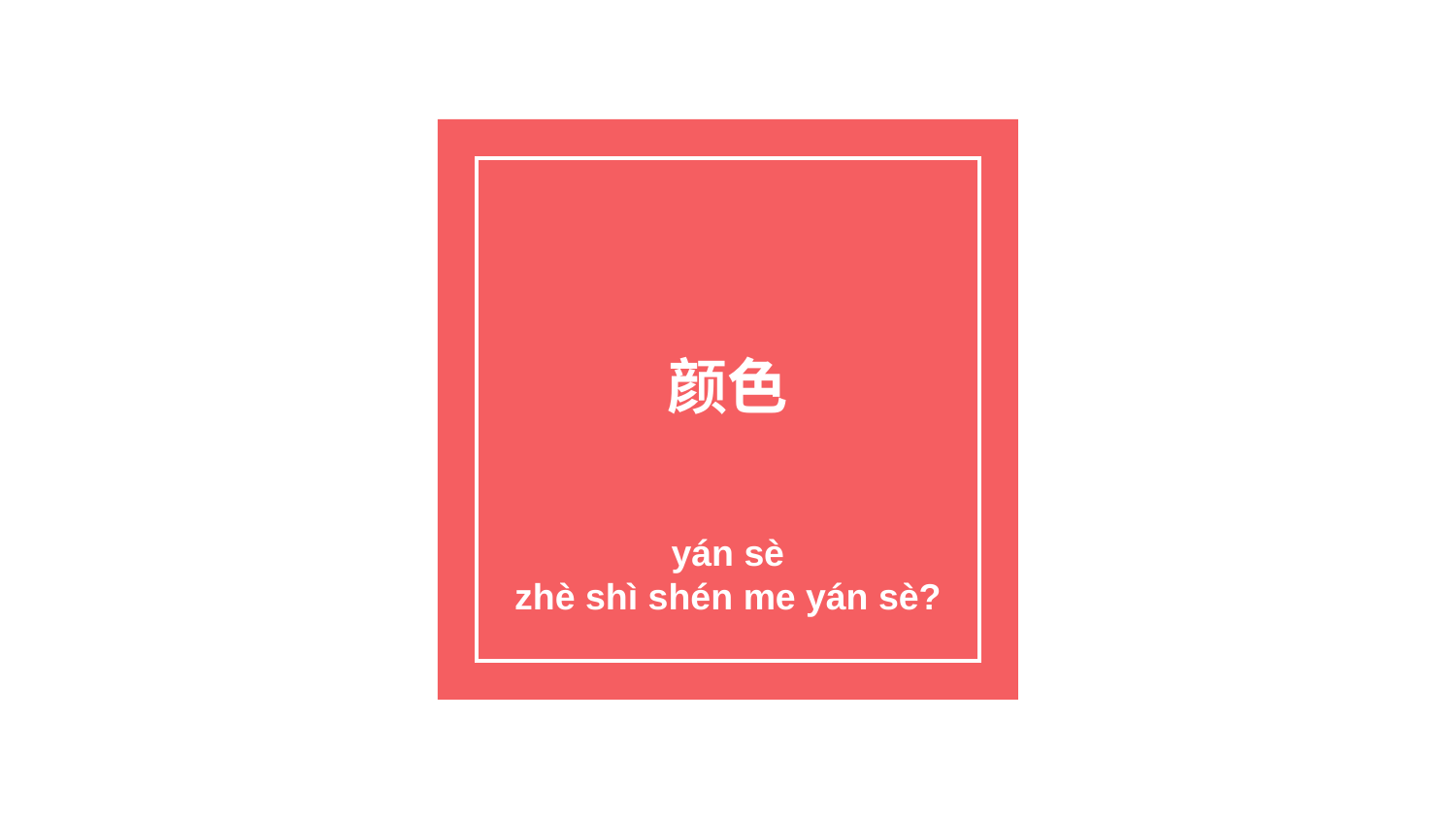

# 颜色
yán sè
zhè shì shén me yán sè?